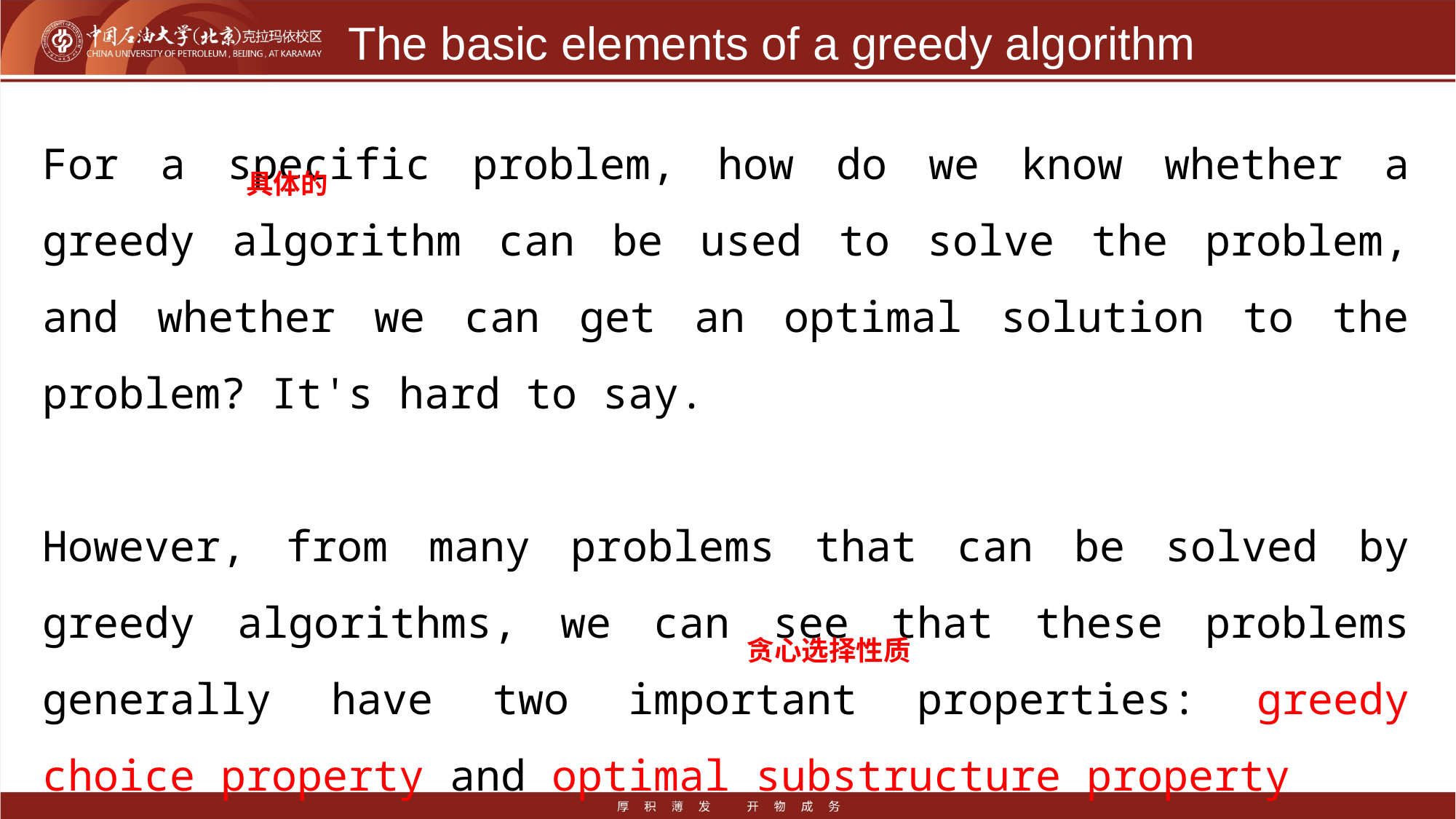

# The basic elements of a greedy algorithm
For a specific problem, how do we know whether a greedy algorithm can be used to solve the problem, and whether we can get an optimal solution to the problem? It's hard to say.

However, from many problems that can be solved by greedy algorithms, we can see that these problems generally have two important properties: greedy choice property and optimal substructure property
具体的
贪心选择性质